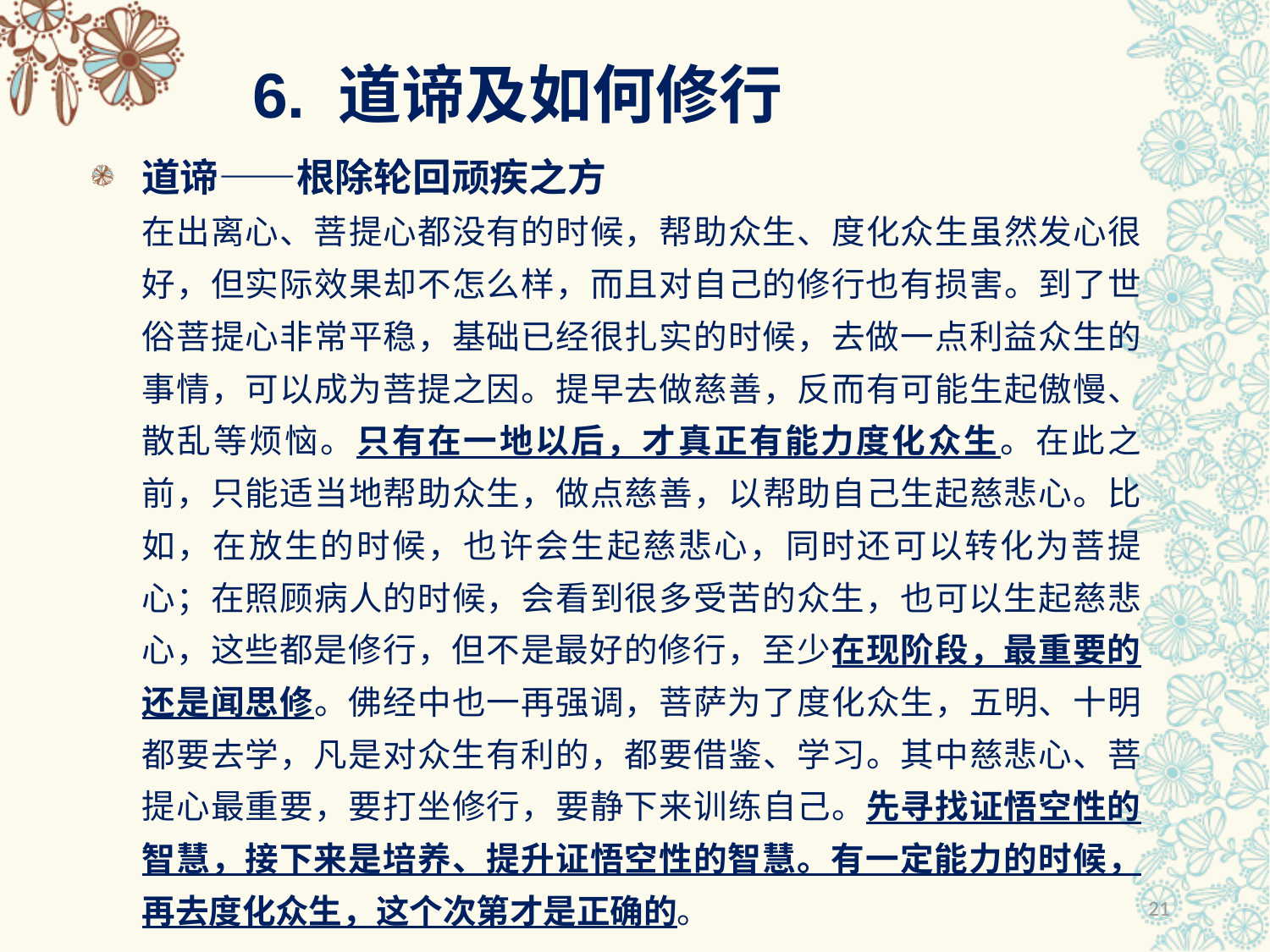

# 6. 道谛及如何修行
道谛——根除轮回顽疾之方
在出离心、菩提心都没有的时候，帮助众生、度化众生虽然发心很好，但实际效果却不怎么样，而且对自己的修行也有损害。到了世俗菩提心非常平稳，基础已经很扎实的时候，去做一点利益众生的事情，可以成为菩提之因。提早去做慈善，反而有可能生起傲慢、散乱等烦恼。只有在一地以后，才真正有能力度化众生。在此之前，只能适当地帮助众生，做点慈善，以帮助自己生起慈悲心。比如，在放生的时候，也许会生起慈悲心，同时还可以转化为菩提心；在照顾病人的时候，会看到很多受苦的众生，也可以生起慈悲心，这些都是修行，但不是最好的修行，至少在现阶段，最重要的还是闻思修。佛经中也一再强调，菩萨为了度化众生，五明、十明都要去学，凡是对众生有利的，都要借鉴、学习。其中慈悲心、菩提心最重要，要打坐修行，要静下来训练自己。先寻找证悟空性的智慧，接下来是培养、提升证悟空性的智慧。有一定能力的时候，再去度化众生，这个次第才是正确的。
21